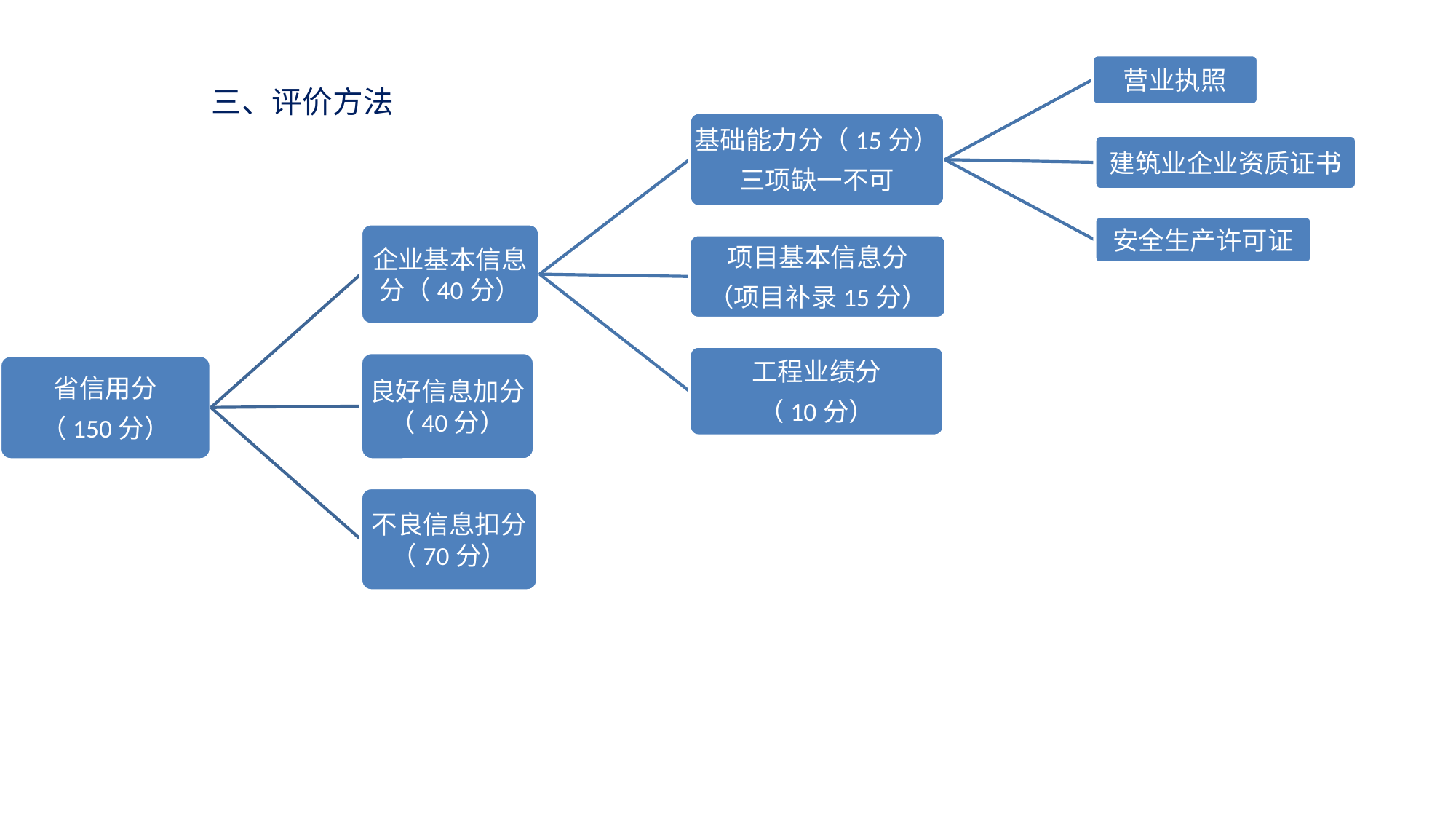

三、评价方法
省信用分
（150分）

企业基本信息分（40分）

基础能力分（15分）
三项缺一不可

营业执照

建筑业企业资质证书

安全生产许可证

项目基本信息分
（项目补录15分）

工程业绩分
（10分）

良好信息加分（40分）

不良信息扣分（70分）